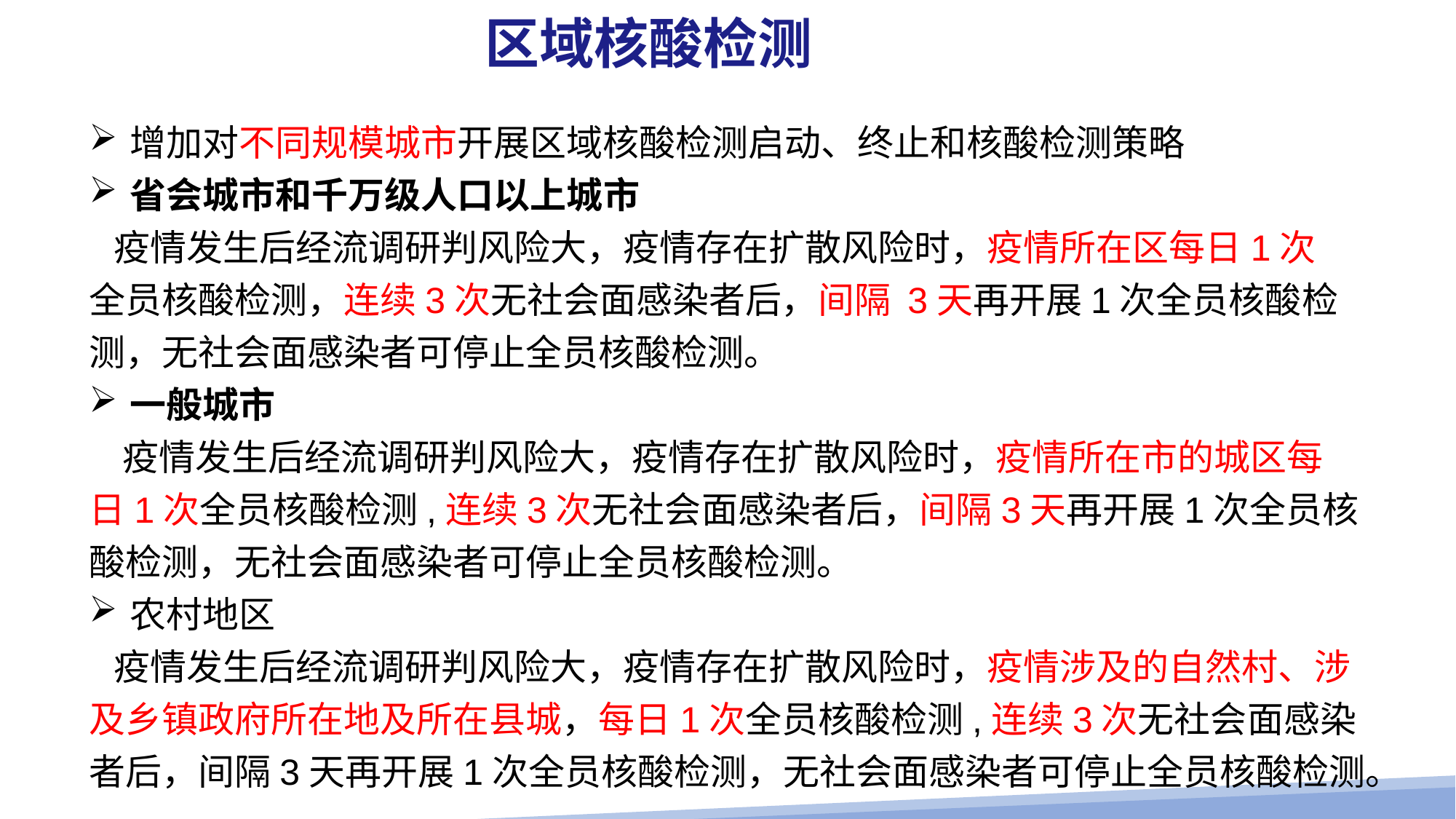

# 区域核酸检测
增加对不同规模城市开展区域核酸检测启动、终止和核酸检测策略
省会城市和千万级人口以上城市
  疫情发生后经流调研判风险大，疫情存在扩散风险时，疫情所在区每日1次
全员核酸检测，连续3次无社会面感染者后，间隔 3天再开展1次全员核酸检
测，无社会面感染者可停止全员核酸检测。
一般城市
   疫情发生后经流调研判风险大，疫情存在扩散风险时，疫情所在市的城区每      日1次全员核酸检测,连续3次无社会面感染者后，间隔3天再开展1次全员核酸检测，无社会面感染者可停止全员核酸检测。
农村地区
  疫情发生后经流调研判风险大，疫情存在扩散风险时，疫情涉及的自然村、涉及乡镇政府所在地及所在县城，每日1次全员核酸检测,连续3次无社会面感染者后，间隔3天再开展1次全员核酸检测，无社会面感染者可停止全员核酸检测。